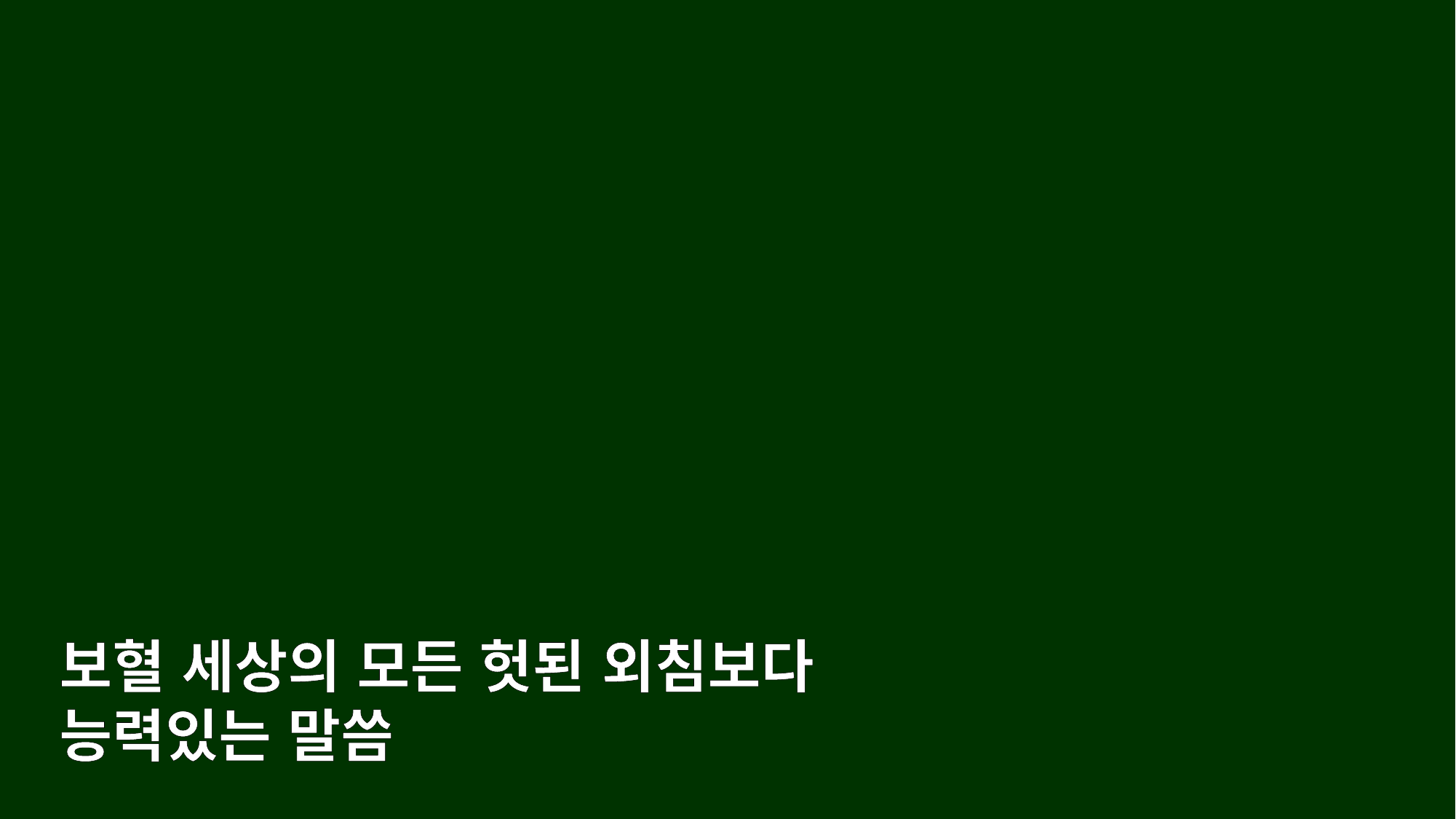

보혈 세상의 모든 헛된 외침보다
능력있는 말씀